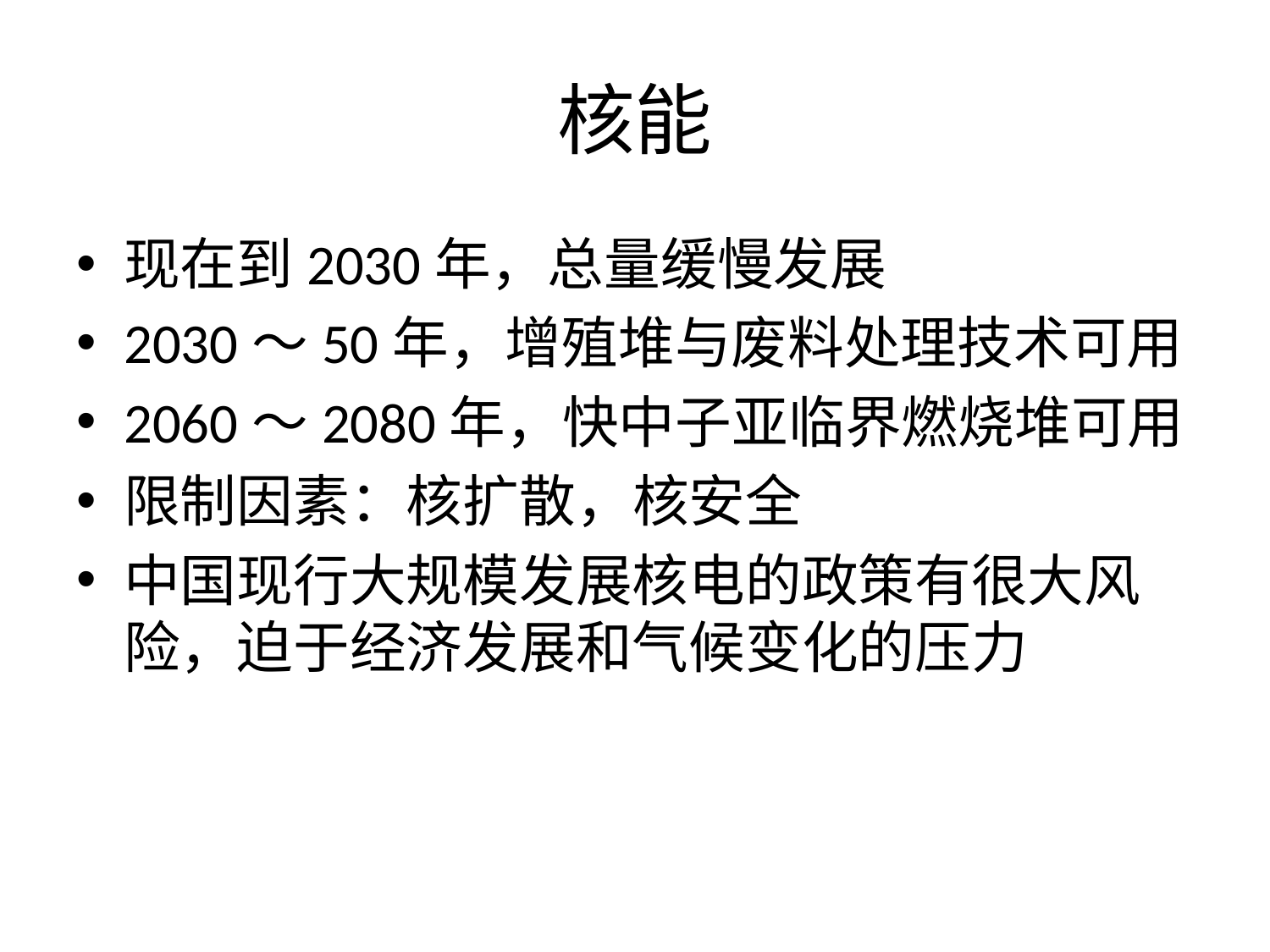

# 核能
现在到2030年，总量缓慢发展
2030～50年，增殖堆与废料处理技术可用
2060～2080年，快中子亚临界燃烧堆可用
限制因素：核扩散，核安全
中国现行大规模发展核电的政策有很大风险，迫于经济发展和气候变化的压力